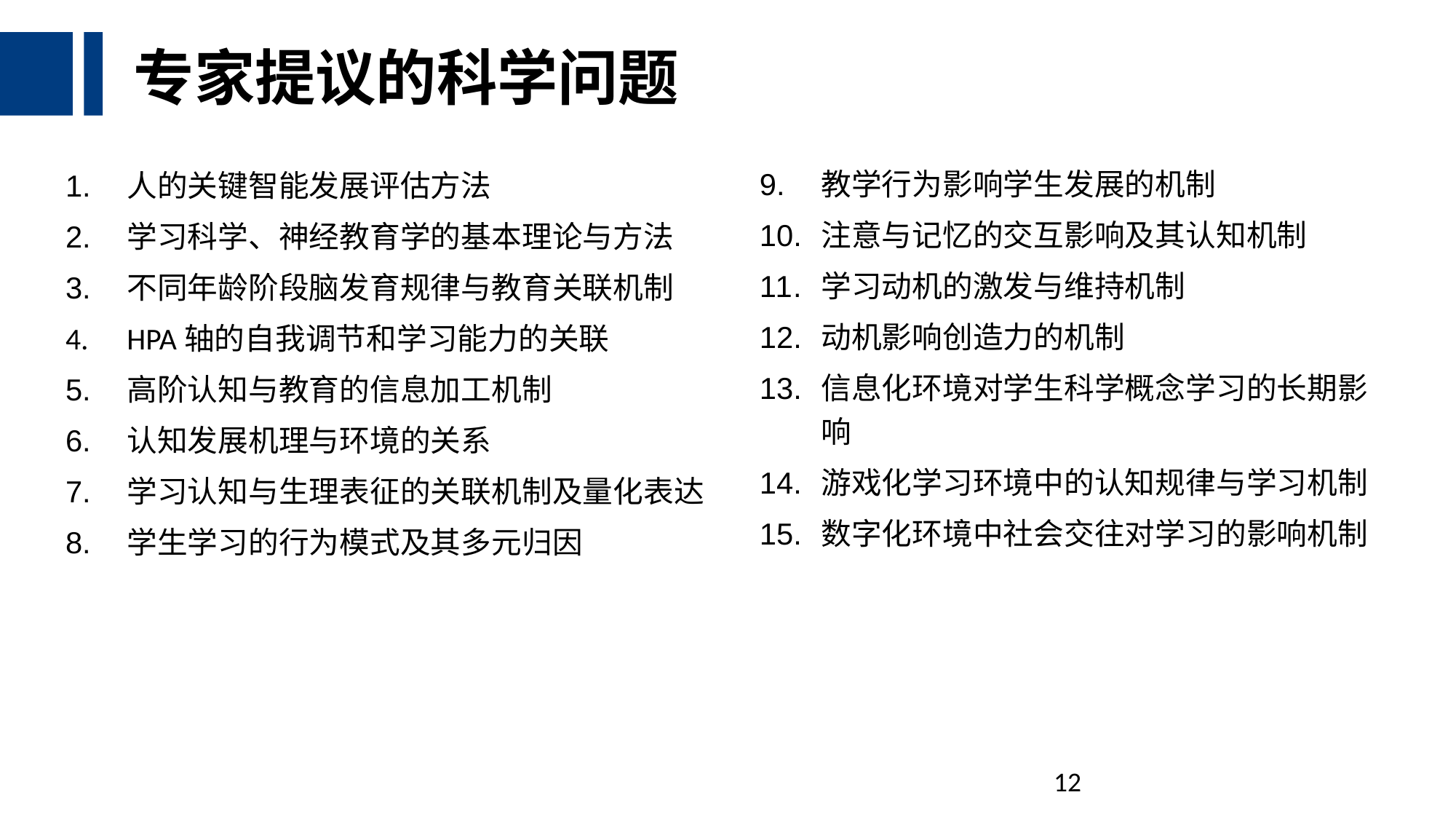

# 专家提议的科学问题
教学行为影响学生发展的机制
注意与记忆的交互影响及其认知机制
学习动机的激发与维持机制
动机影响创造力的机制
信息化环境对学生科学概念学习的长期影响
游戏化学习环境中的认知规律与学习机制
数字化环境中社会交往对学习的影响机制
人的关键智能发展评估方法
学习科学、神经教育学的基本理论与方法
不同年龄阶段脑发育规律与教育关联机制
HPA轴的自我调节和学习能力的关联
高阶认知与教育的信息加工机制
认知发展机理与环境的关系
学习认知与生理表征的关联机制及量化表达
学生学习的行为模式及其多元归因

12